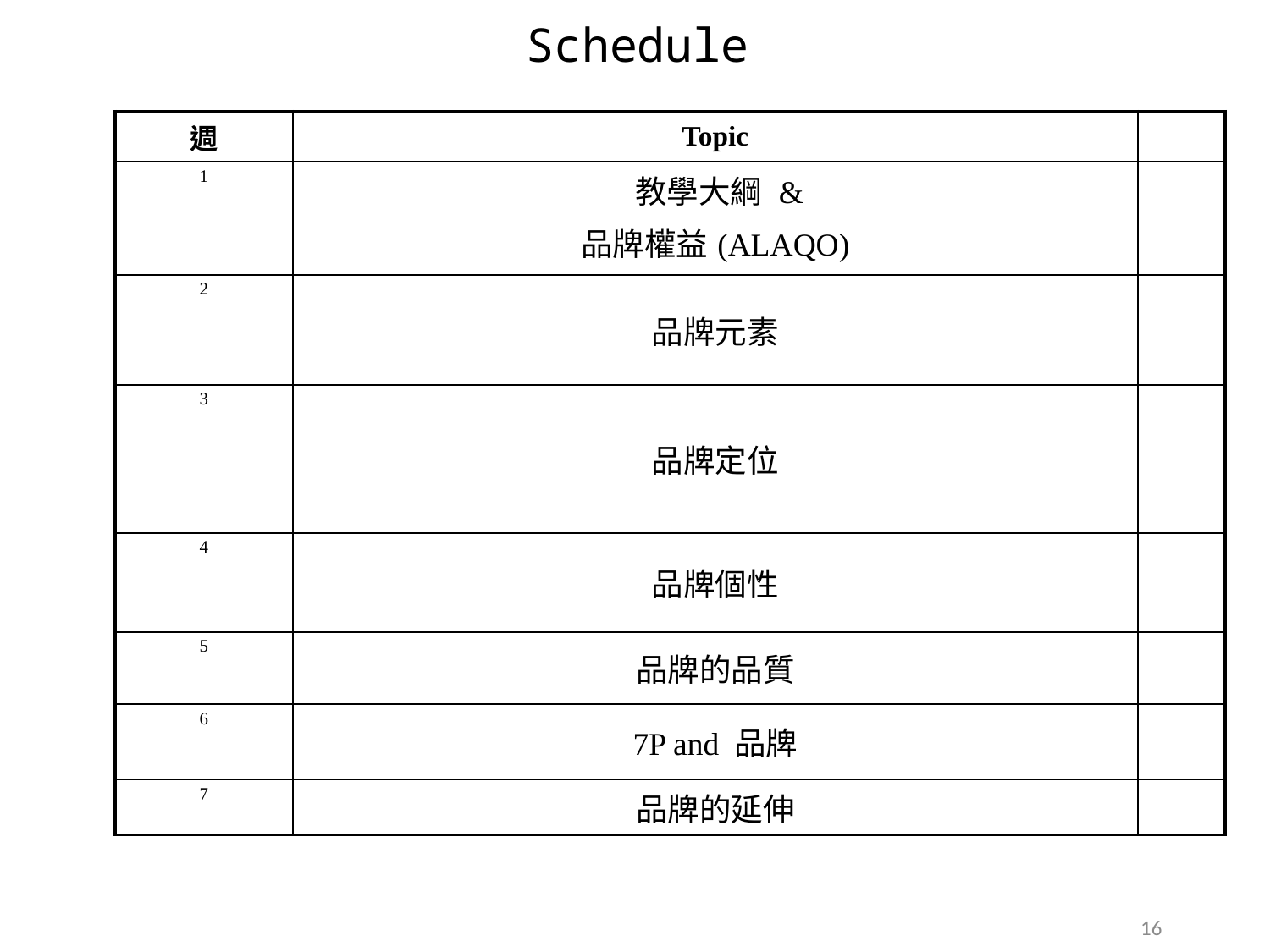

# Schedule
| 週 | Topic |  |
| --- | --- | --- |
| 1 | 教學大綱 & 品牌權益(ALAQO) |  |
| 2 | 品牌元素 |  |
| 3 | 品牌定位 |  |
| 4 | 品牌個性 |  |
| 5 | 品牌的品質 |  |
| 6 | 7P and 品牌 |  |
| 7 | 品牌的延伸 |  |
16